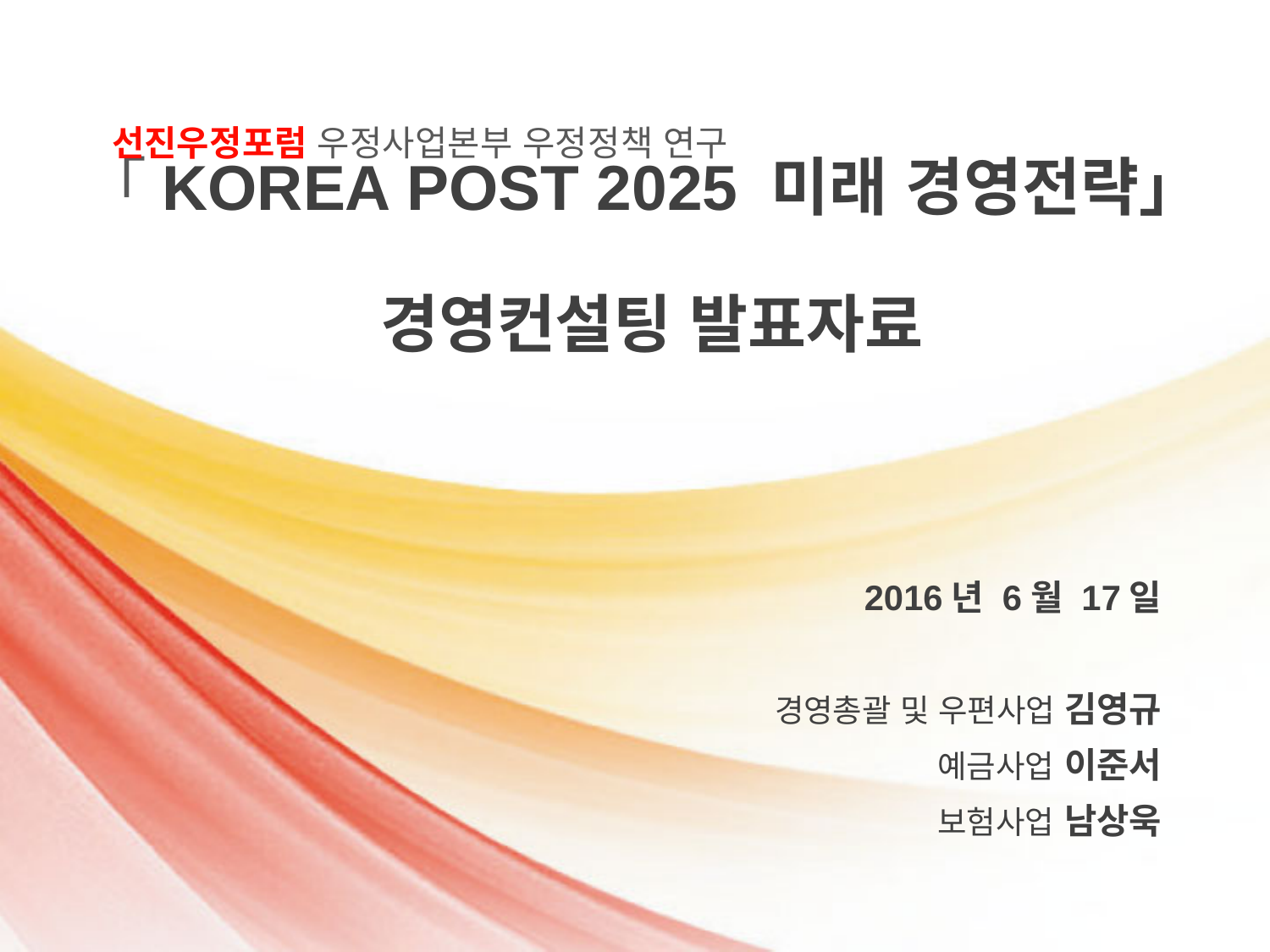

선진우정포럼 우정사업본부 우정정책 연구
「KOREA POST 2025 미래 경영전략」
 경영컨설팅 발표자료
2016년 6월 17일

경영총괄 및 우편사업 김영규
예금사업 이준서
보험사업 남상욱